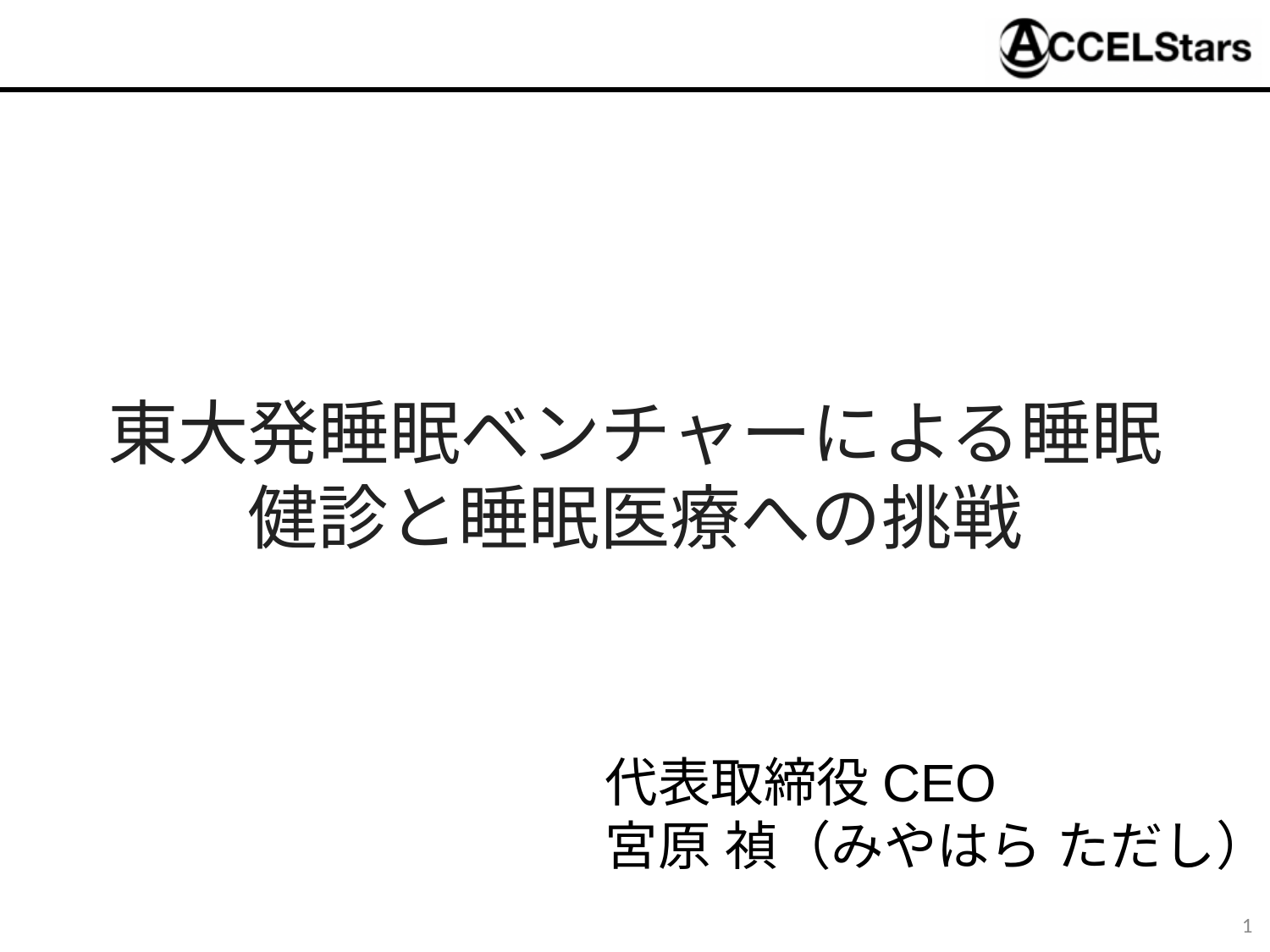

東大発睡眠ベンチャーによる睡眠健診と睡眠医療への挑戦
代表取締役CEO
宮原 禎（みやはら ただし）
1